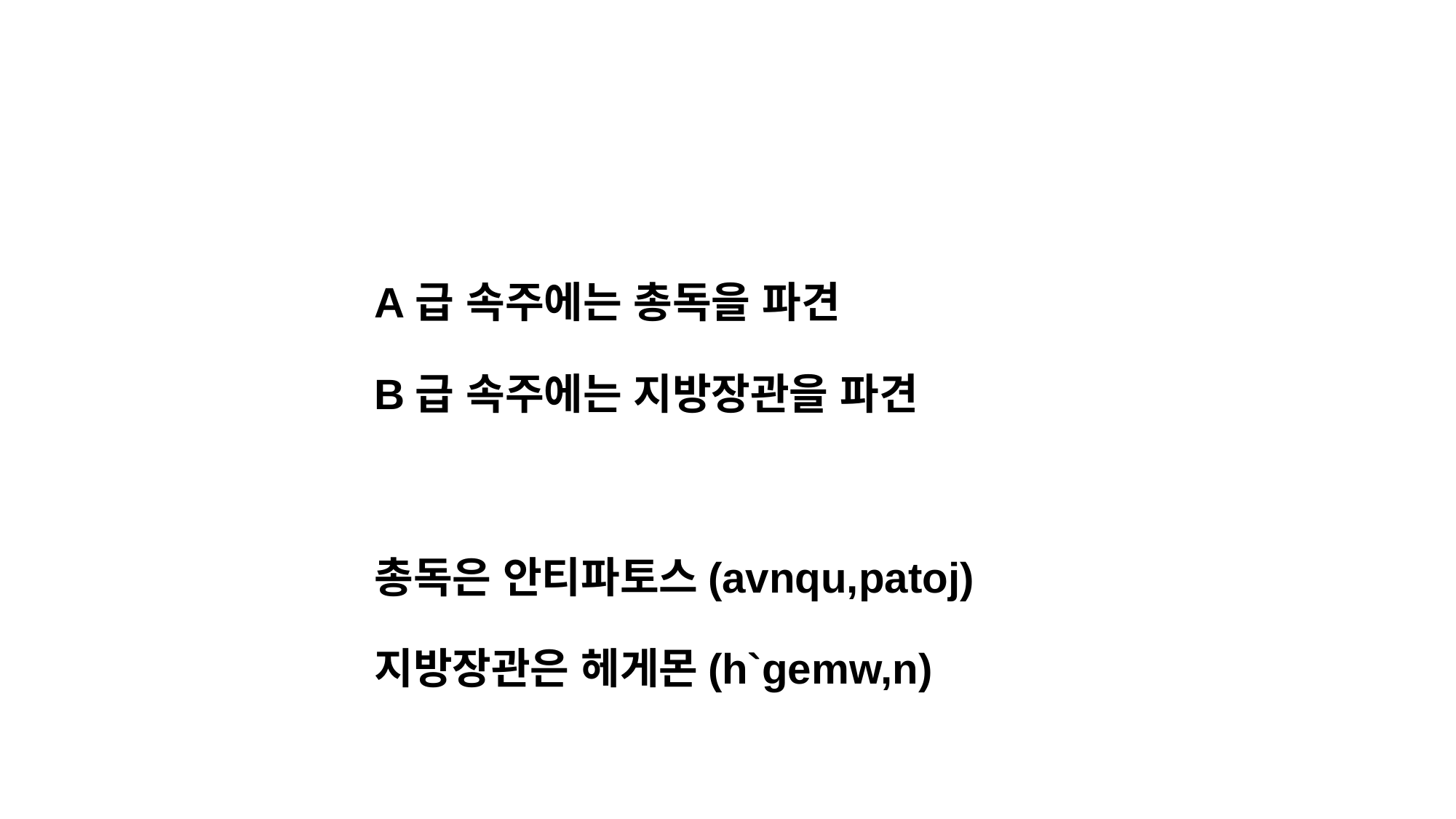

A급 속주에는 총독을 파견
B급 속주에는 지방장관을 파견

총독은 안티파토스(avnqu,patoj)
지방장관은 헤게몬(h`gemw,n)